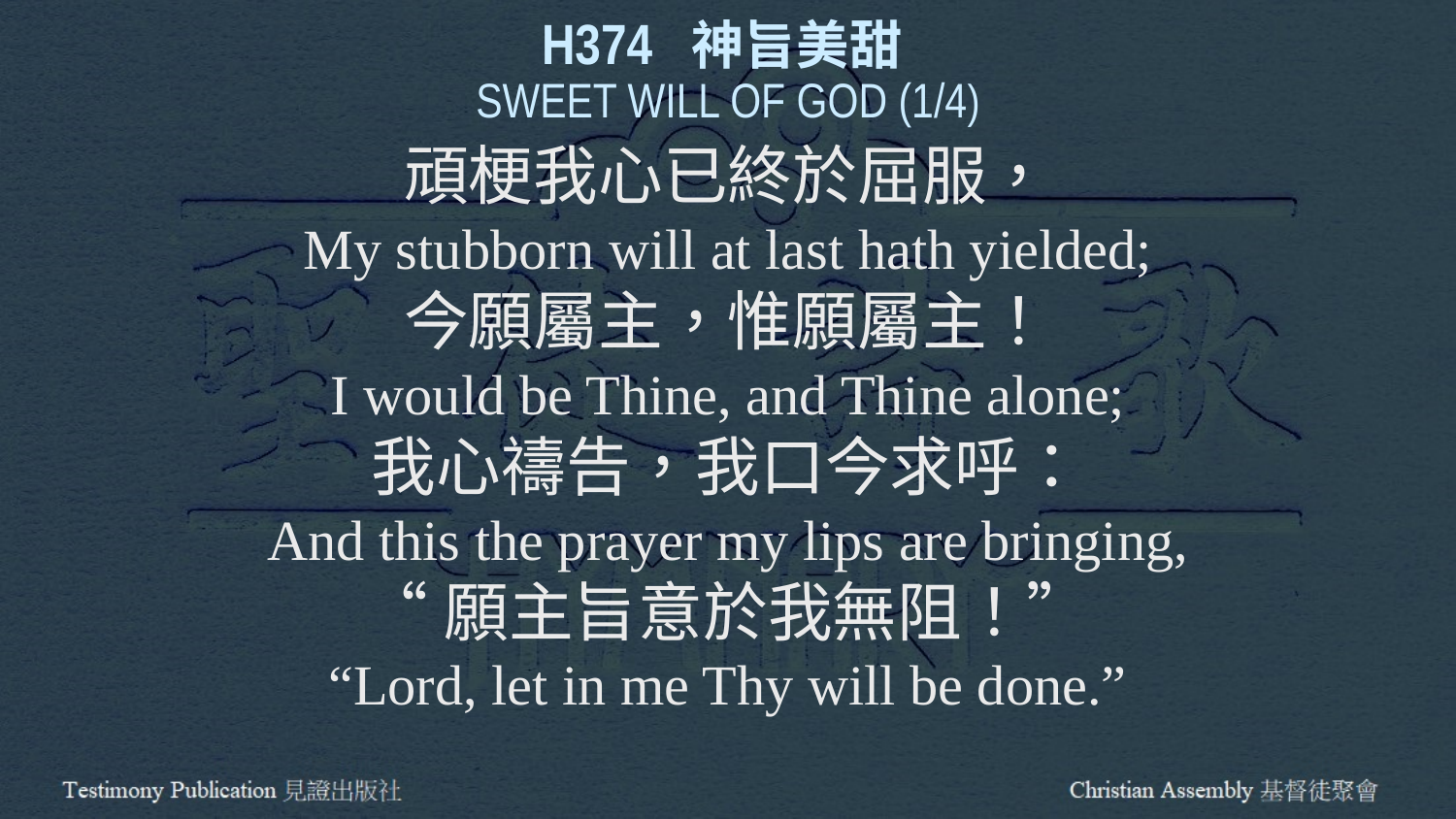

H374  神旨美甜
SWEET WILL OF GOD (1/4)
頑梗我心已終於屈服，
My stubborn will at last hath yielded;
今願屬主，惟願屬主！
I would be Thine, and Thine alone;
我心禱告，我口今求呼：
And this the prayer my lips are bringing,
“願主旨意於我無阻！”
“Lord, let in me Thy will be done.”